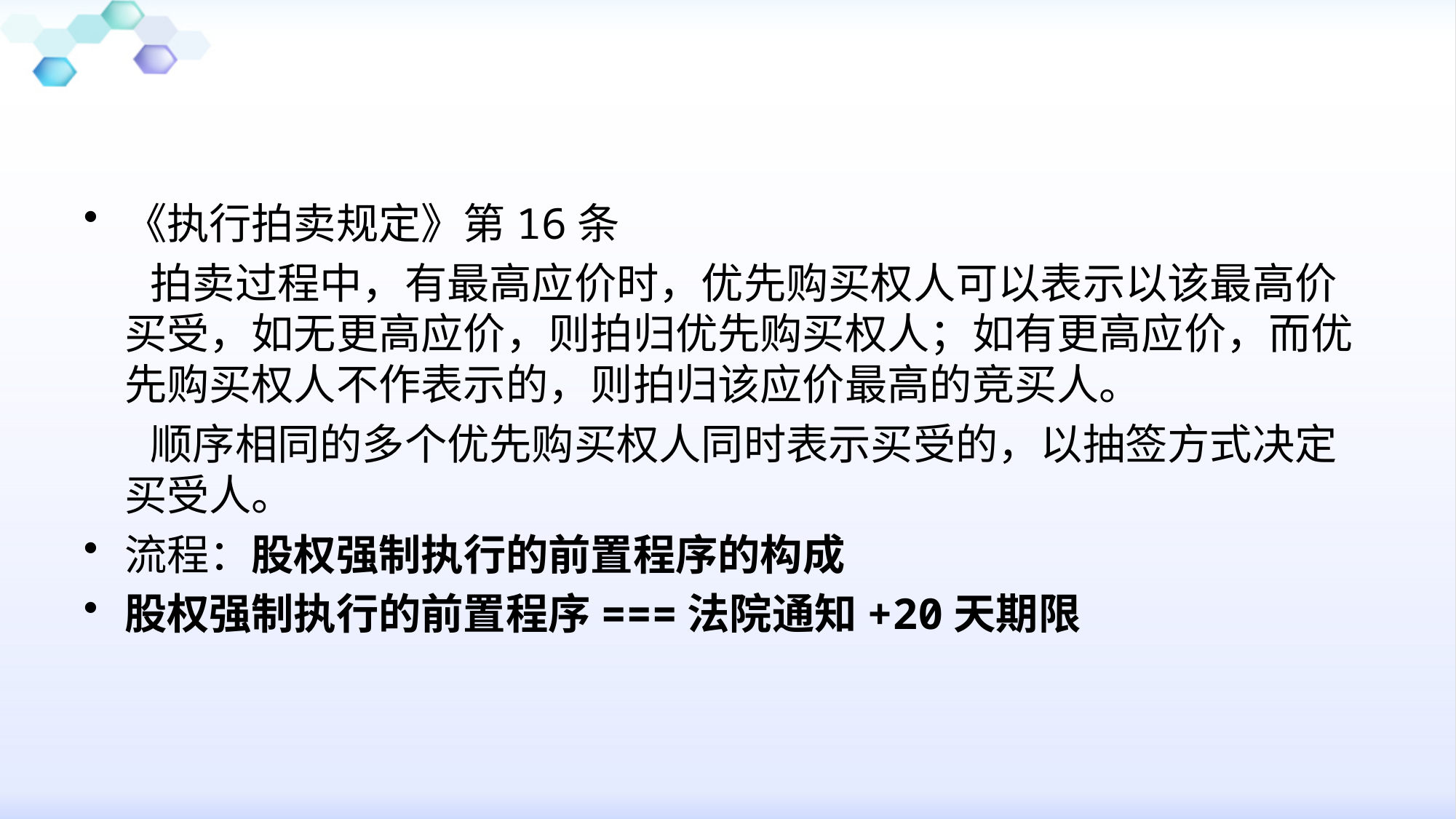

《执行拍卖规定》第16条
      拍卖过程中，有最高应价时，优先购买权人可以表示以该最高价买受，如无更高应价，则拍归优先购买权人；如有更高应价，而优先购买权人不作表示的，则拍归该应价最高的竞买人。
      顺序相同的多个优先购买权人同时表示买受的，以抽签方式决定买受人。
流程：股权强制执行的前置程序的构成
股权强制执行的前置程序===法院通知+20天期限